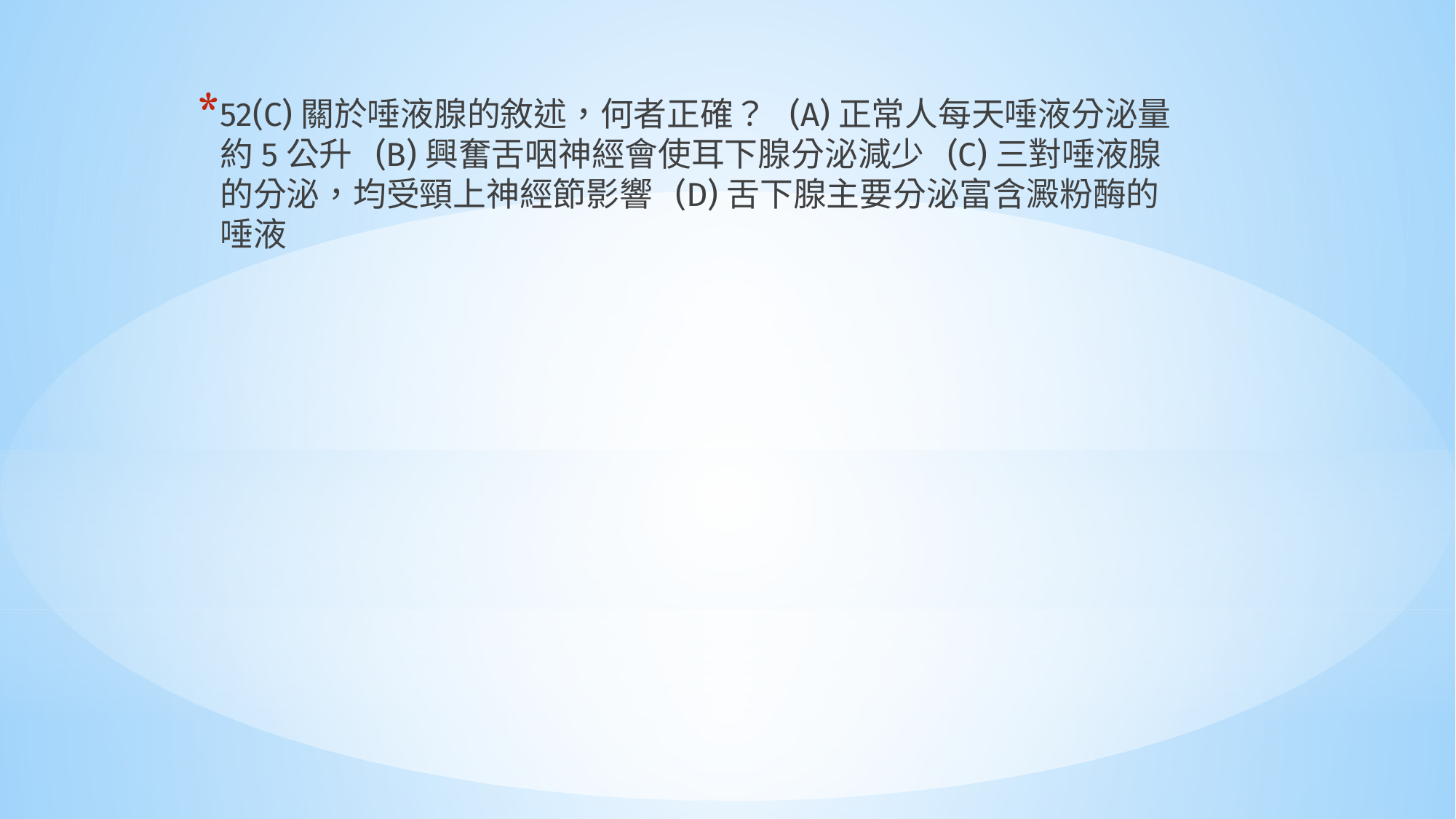

52(C)關於唾液腺的敘述，何者正確？  (A)正常人每天唾液分泌量約5公升  (B)興奮舌咽神經會使耳下腺分泌減少  (C)三對唾液腺的分泌，均受頸上神經節影響  (D)舌下腺主要分泌富含澱粉酶的唾液
#